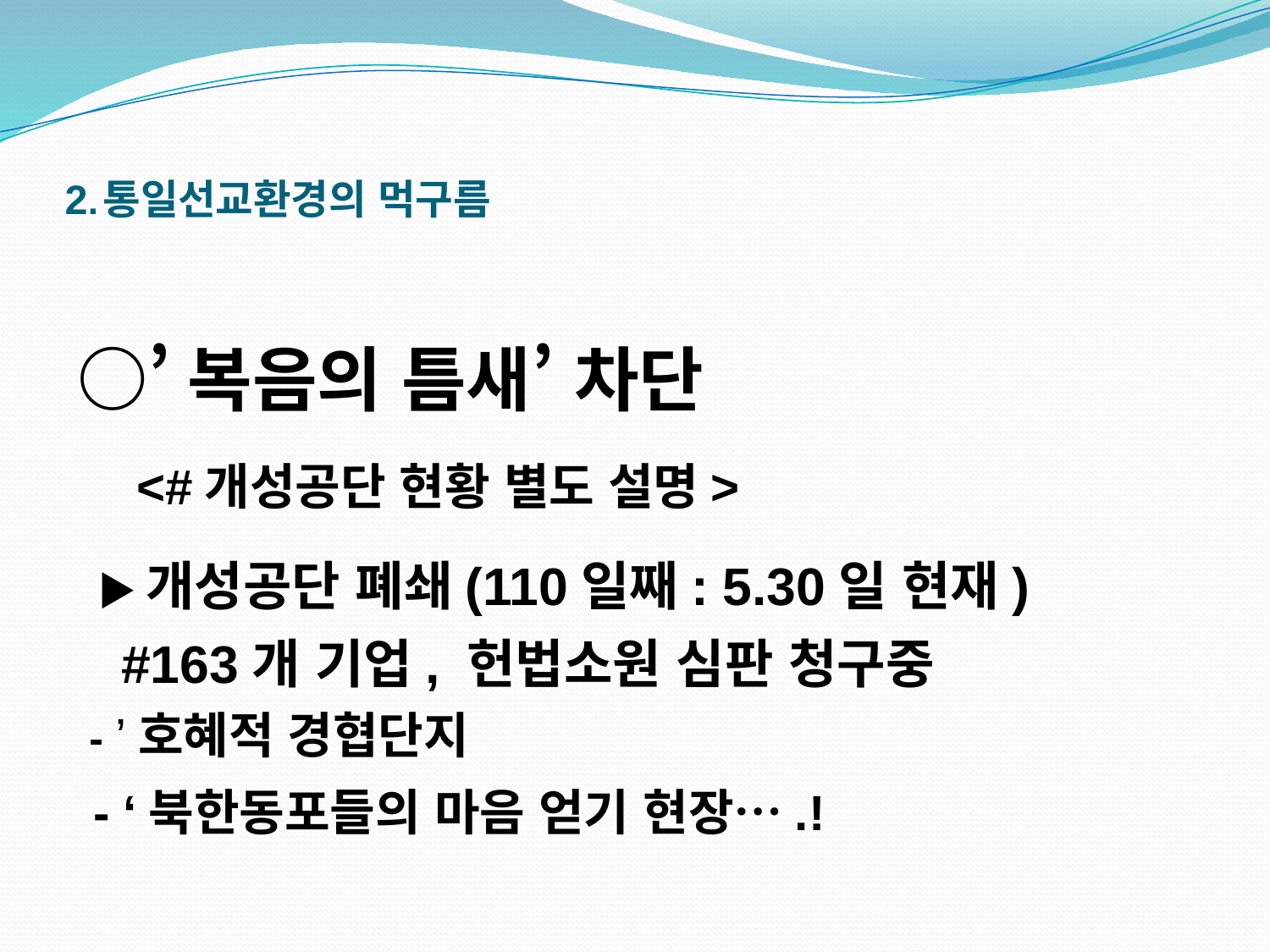

# 2.통일선교환경의 먹구름

○’복음의 틈새’ 차단
   <#개성공단 현황 별도 설명>
 ▶개성공단 폐쇄(110일째: 5.30일 현재)
   #163개 기업, 헌법소원 심판 청구중
 - ’호혜적 경협단지
 - ‘북한동포들의 마음 얻기 현장….!